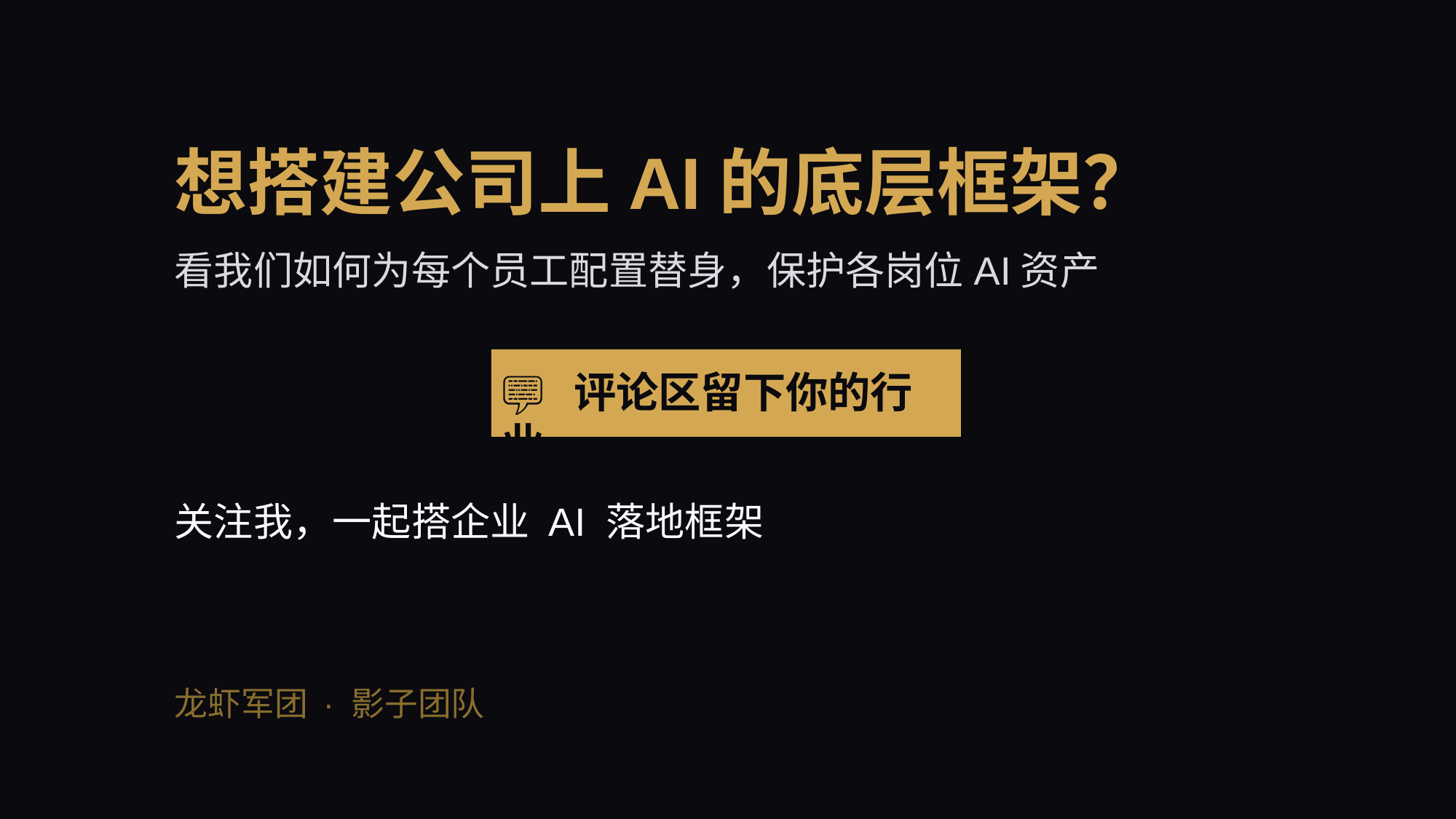

想搭建公司上AI的底层框架？
看我们如何为每个员工配置替身，保护各岗位AI资产

💬  评论区留下你的行业
关注我，一起搭企业 AI 落地框架
龙虾军团 · 影子团队